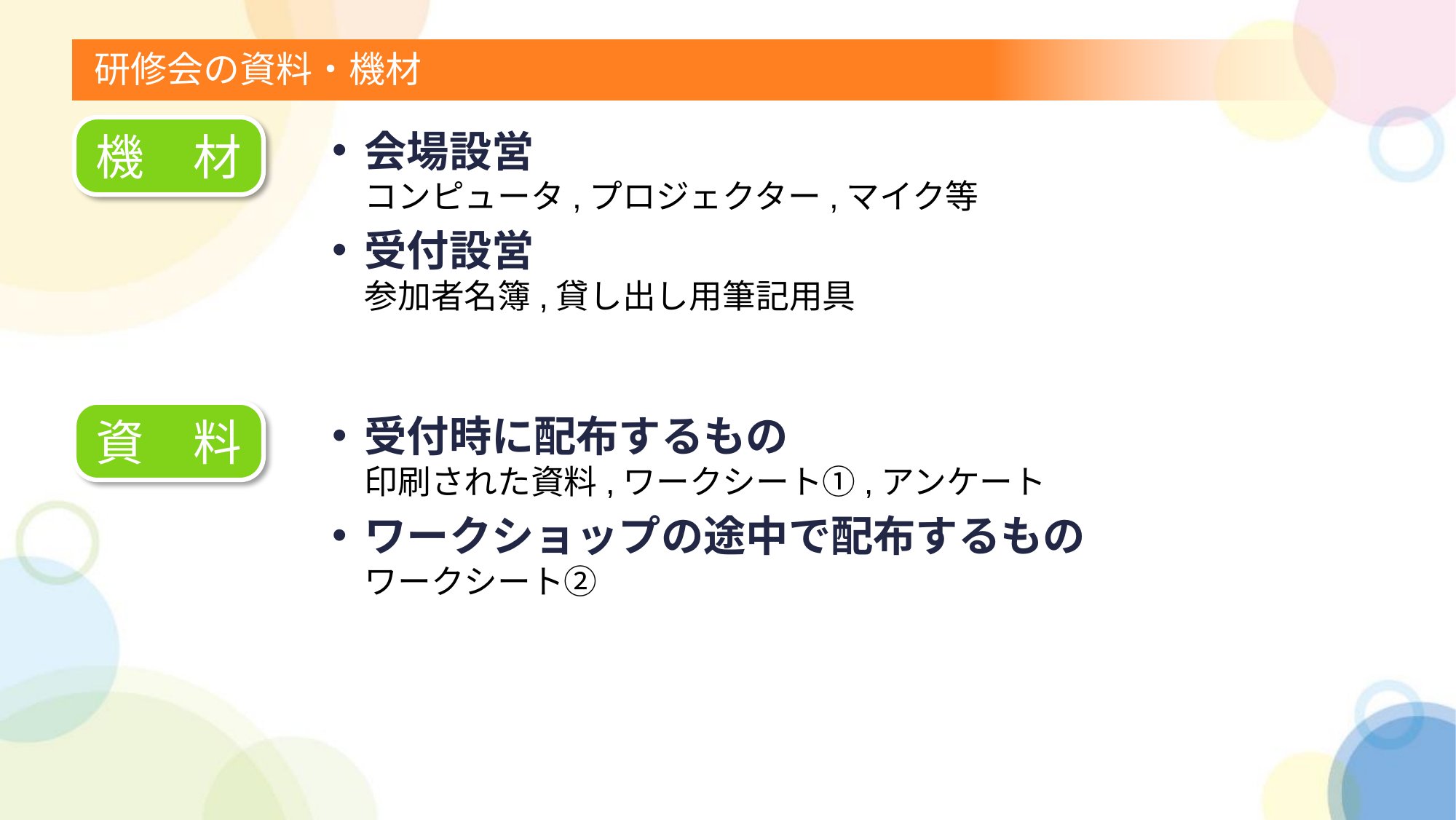

# 研修会の資料・機材
機　材
会場設営
コンピュータ,プロジェクター,マイク等
受付設営
参加者名簿,貸し出し用筆記用具
資　料
受付時に配布するもの
印刷された資料,ワークシート①,アンケート
ワークショップの途中で配布するもの
ワークシート②